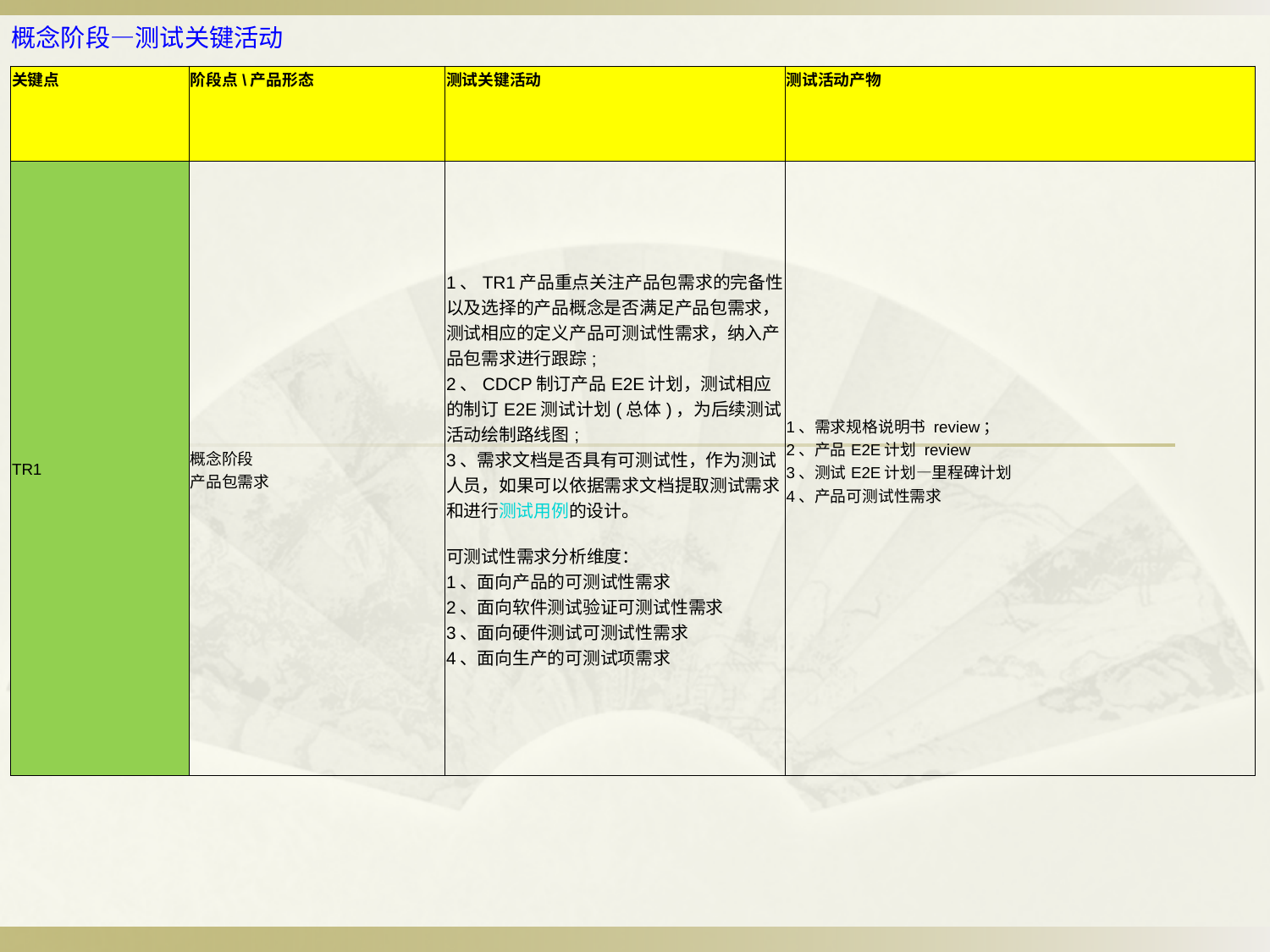

# 概念阶段—测试关键活动
| 关键点 | 阶段点\产品形态 | 测试关键活动 | 测试活动产物 |
| --- | --- | --- | --- |
| TR1 | 概念阶段 产品包需求 | 1、TR1产品重点关注产品包需求的完备性以及选择的产品概念是否满足产品包需求，测试相应的定义产品可测试性需求，纳入产品包需求进行跟踪; 2、CDCP制订产品E2E计划，测试相应的制订E2E测试计划(总体)，为后续测试活动绘制路线图; 3、需求文档是否具有可测试性，作为测试人员，如果可以依据需求文档提取测试需求和进行测试用例的设计。 可测试性需求分析维度： 1、面向产品的可测试性需求 2、面向软件测试验证可测试性需求 3、面向硬件测试可测试性需求 4、面向生产的可测试项需求 | 1、需求规格说明书 review； 2、产品E2E计划 review 3、测试E2E计划—里程碑计划 4、产品可测试性需求 |